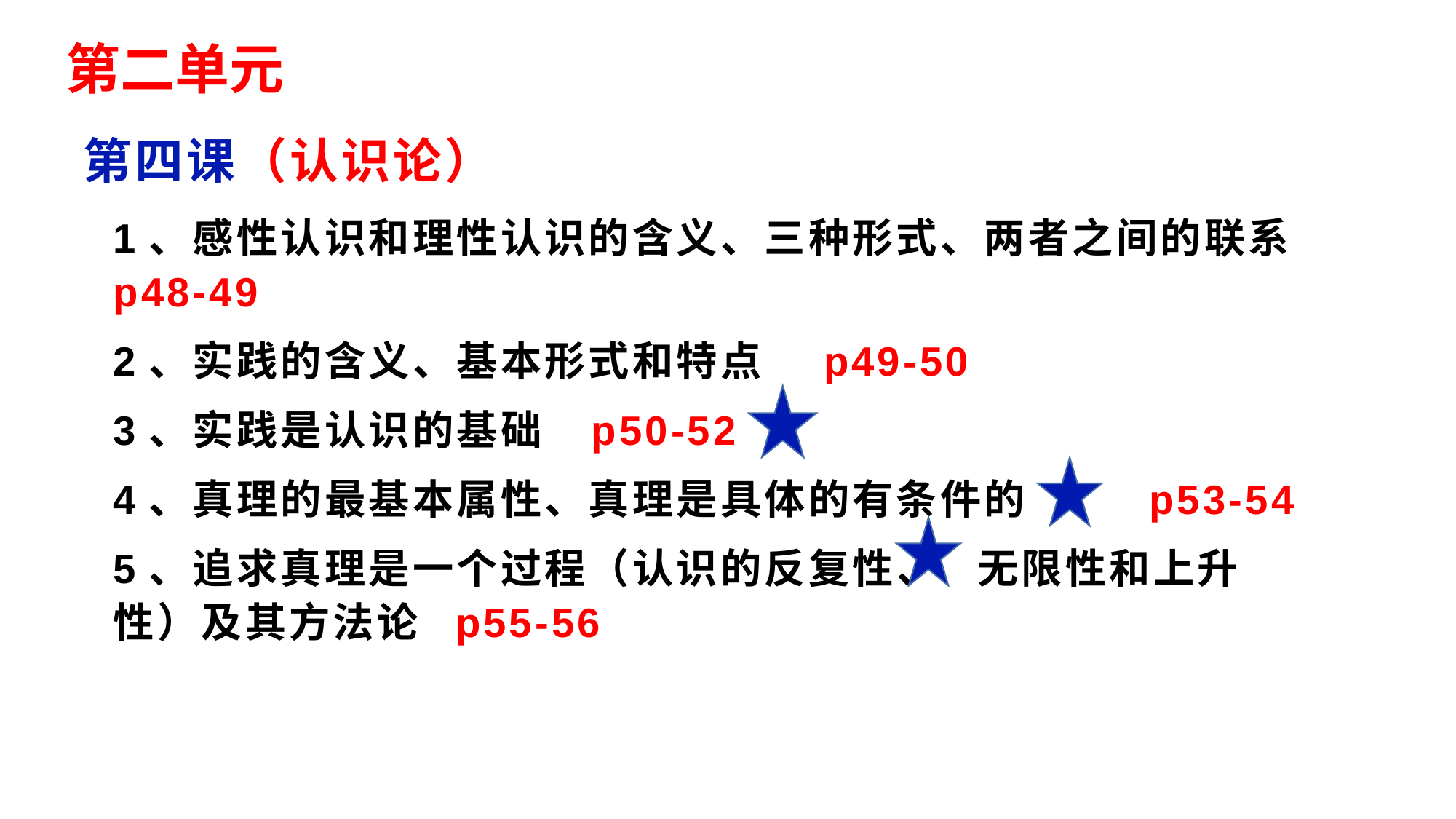

第二单元
第四课（认识论）
1、感性认识和理性认识的含义、三种形式、两者之间的联系   p48-49
2、实践的含义、基本形式和特点    p49-50
3、实践是认识的基础   p50-52
4、真理的最基本属性、真理是具体的有条件的         p53-54
5、追求真理是一个过程（认识的反复性、   无限性和上升性）及其方法论  p55-56